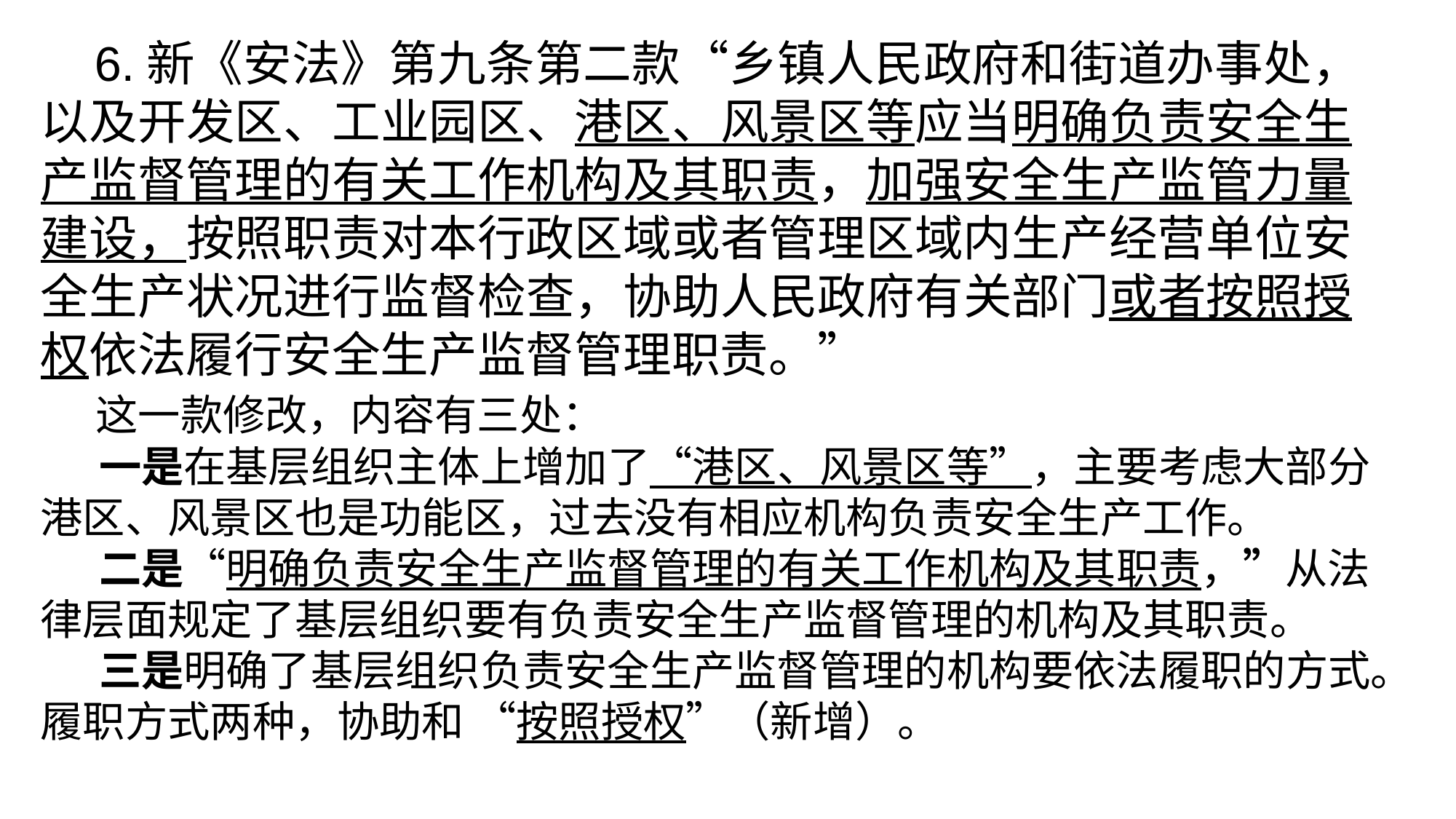

6.新《安法》第九条第二款“乡镇人民政府和街道办事处，以及开发区、工业园区、港区、风景区等应当明确负责安全生产监督管理的有关工作机构及其职责，加强安全生产监管力量建设，按照职责对本行政区域或者管理区域内生产经营单位安全生产状况进行监督检查，协助人民政府有关部门或者按照授权依法履行安全生产监督管理职责。”
    这一款修改，内容有三处：
     一是在基层组织主体上增加了“港区、风景区等”，主要考虑大部分港区、风景区也是功能区，过去没有相应机构负责安全生产工作。
     二是“明确负责安全生产监督管理的有关工作机构及其职责，”从法律层面规定了基层组织要有负责安全生产监督管理的机构及其职责。
     三是明确了基层组织负责安全生产监督管理的机构要依法履职的方式。履职方式两种，协助和 “按照授权”（新增）。